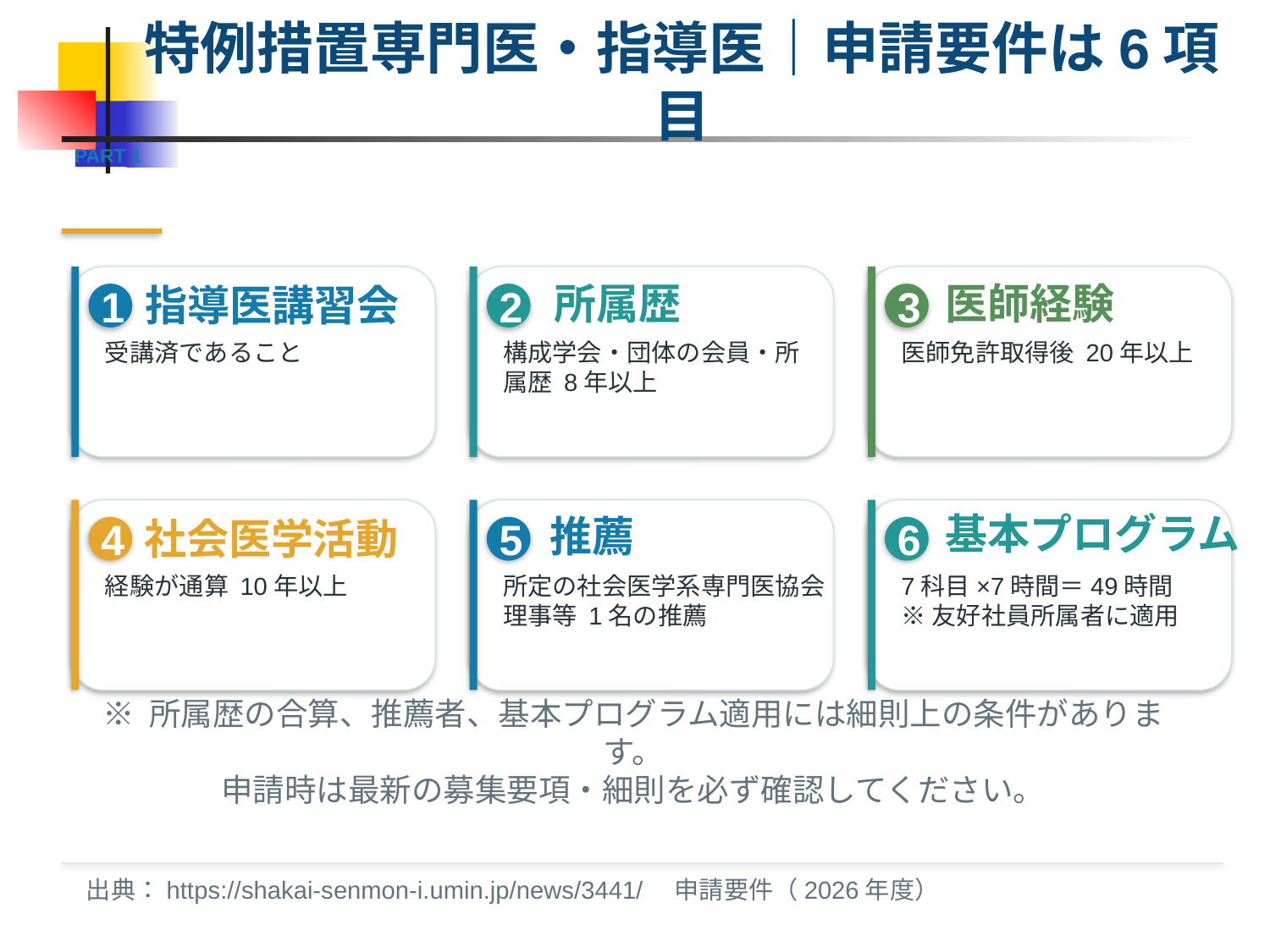

特例措置専門医・指導医｜申請要件は6項目
PART 1

所属歴
医師経験
指導医講習会
1
2
3

受講済であること
構成学会・団体の会員・所属歴 8年以上
医師免許取得後 20年以上

基本プログラム
推薦
社会医学活動
4
5
6

経験が通算 10年以上
所定の社会医学系専門医協会理事等 1名の推薦
7科目×7時間＝49時間
※友好社員所属者に適用
※ 所属歴の合算、推薦者、基本プログラム適用には細則上の条件があります。
申請時は最新の募集要項・細則を必ず確認してください。

出典：https://shakai-senmon-i.umin.jp/news/3441/　申請要件（2026年度）